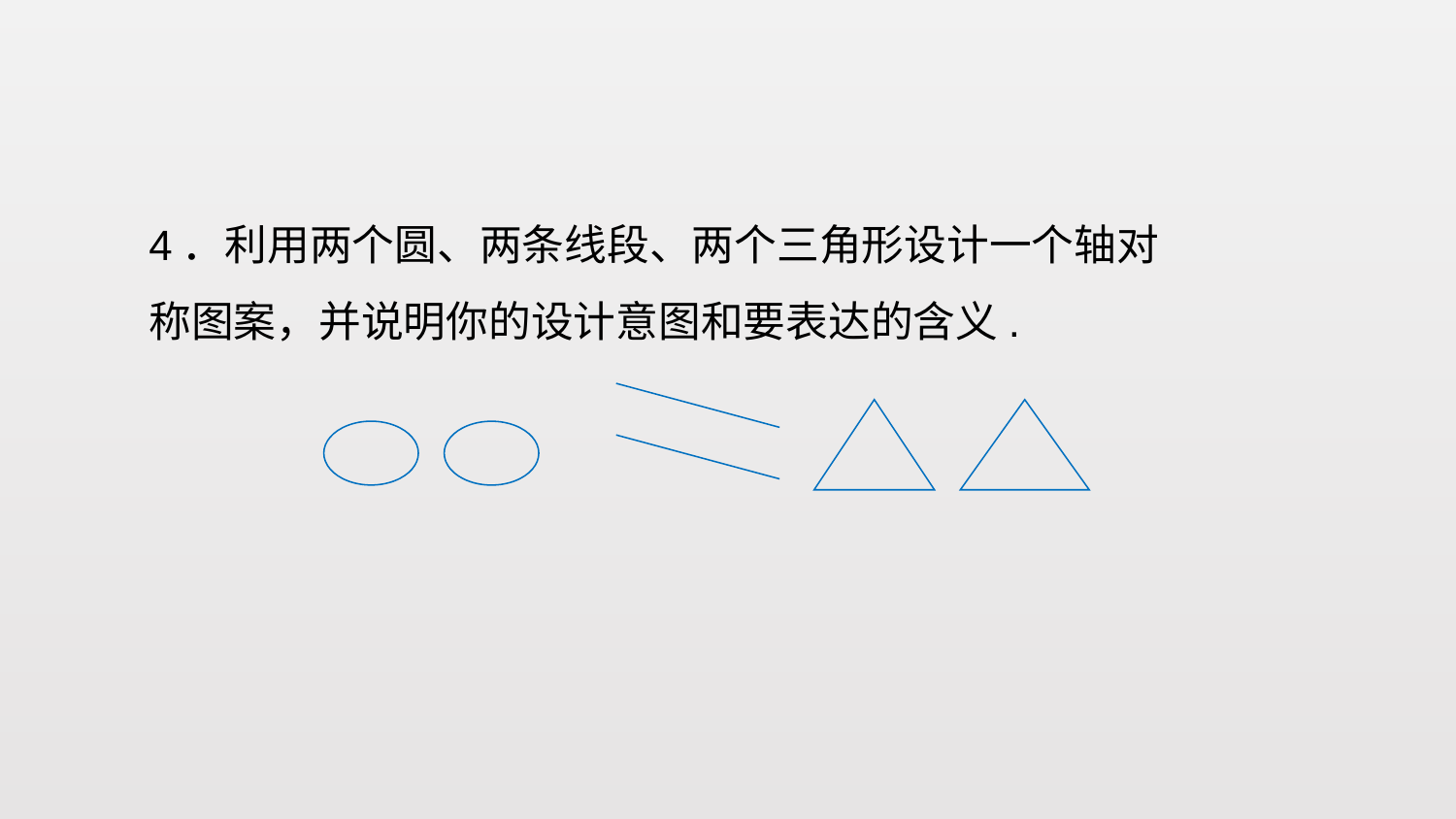

4．利用两个圆、两条线段、两个三角形设计一个轴对称图案，并说明你的设计意图和要表达的含义.